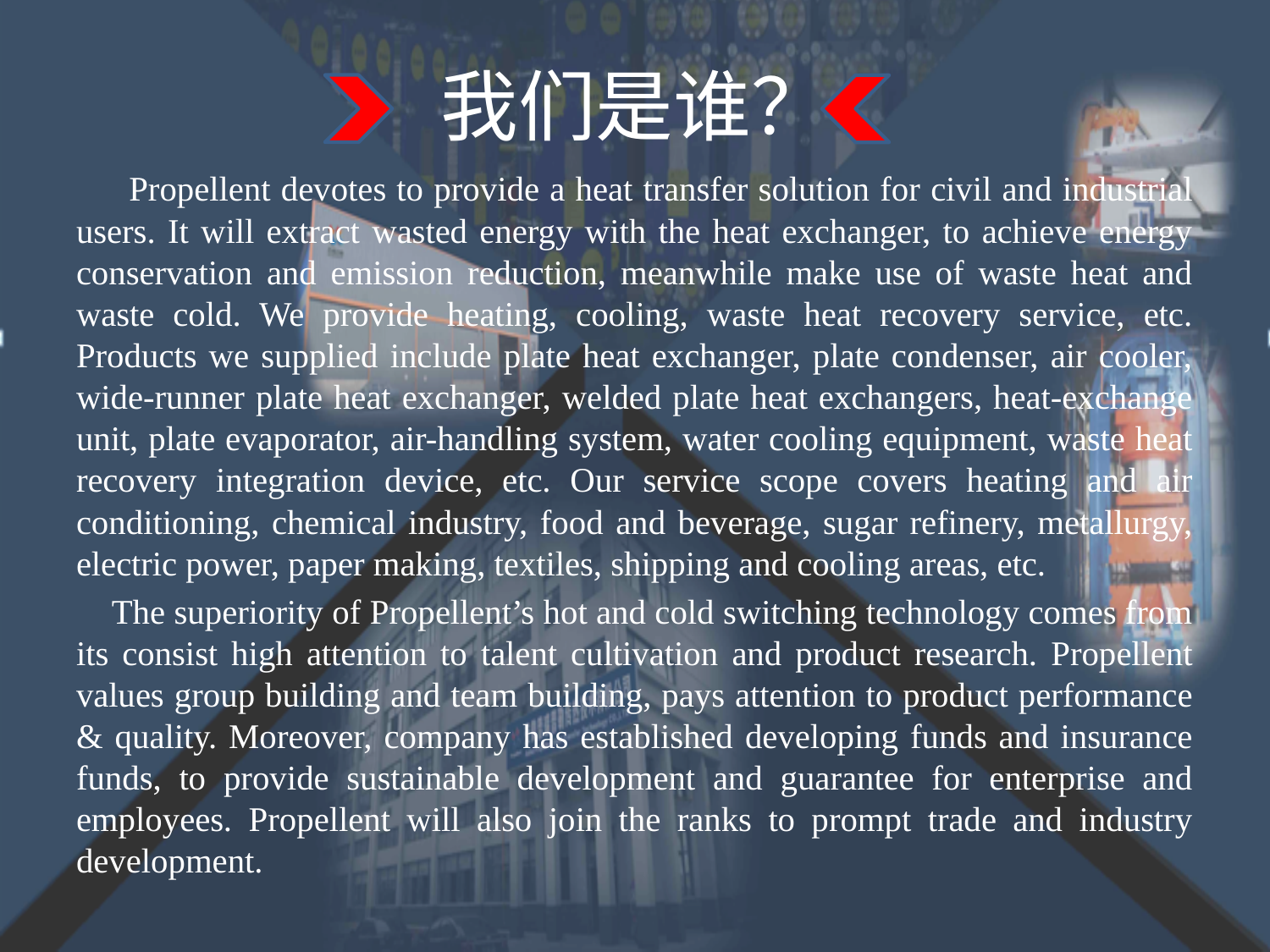

# 我们是谁？

    Propellent devotes to provide a heat transfer solution for civil and industrial users. It will extract wasted energy with the heat exchanger, to achieve energy conservation and emission reduction, meanwhile make use of waste heat and waste cold. We provide heating, cooling, waste heat recovery service, etc. Products we supplied include plate heat exchanger, plate condenser, air cooler, wide-runner plate heat exchanger, welded plate heat exchangers, heat-exchange unit, plate evaporator, air-handling system, water cooling equipment, waste heat recovery integration device, etc. Our service scope covers heating and air conditioning, chemical industry, food and beverage, sugar refinery, metallurgy, electric power, paper making, textiles, shipping and cooling areas, etc.
    The superiority of Propellent’s hot and cold switching technology comes from its consist high attention to talent cultivation and product research. Propellent values group building and team building, pays attention to product performance & quality. Moreover, company has established developing funds and insurance funds, to provide sustainable development and guarantee for enterprise and employees. Propellent will also join the ranks to prompt trade and industry development.